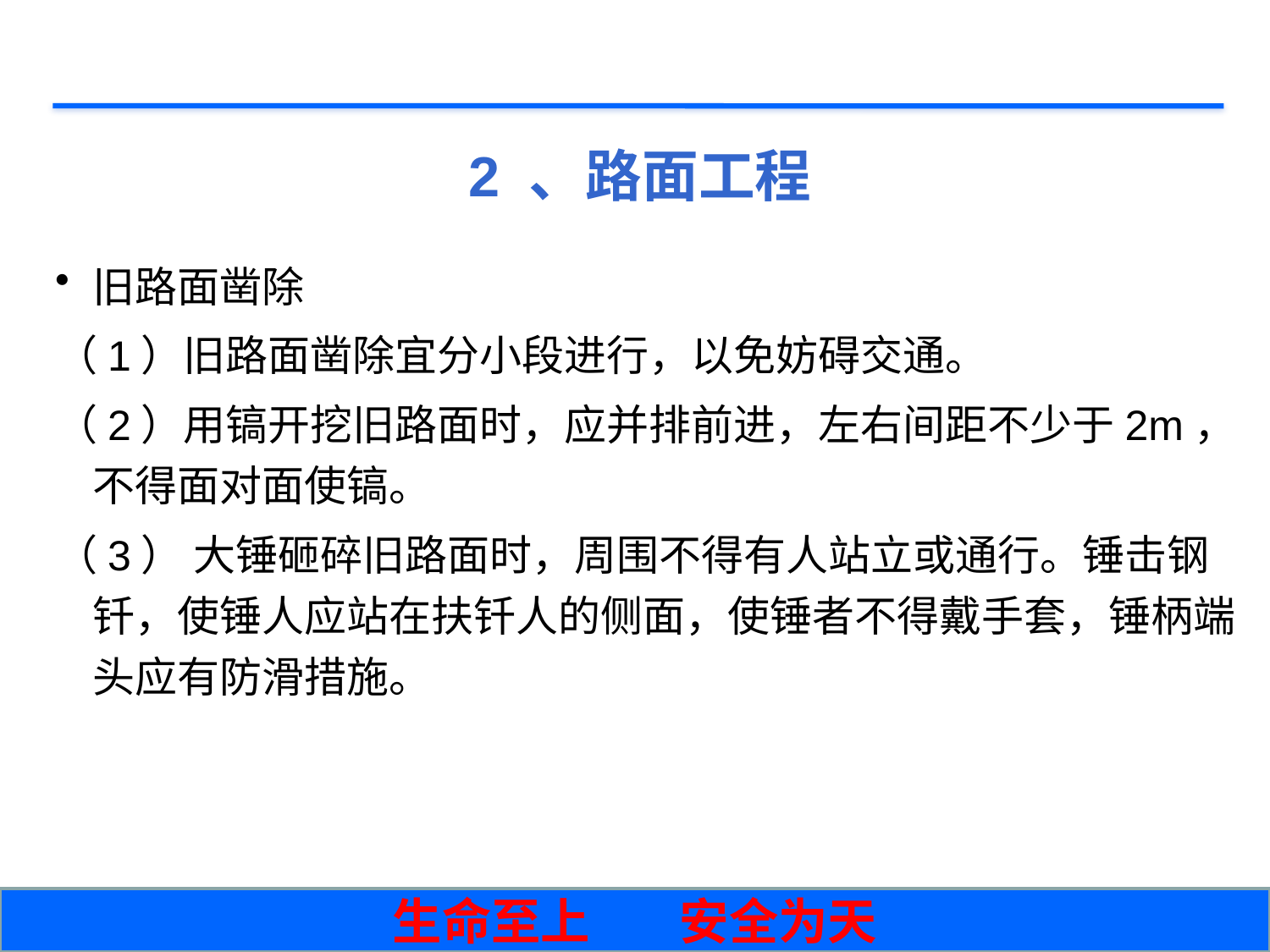

# 2 、路面工程
旧路面凿除
（1）旧路面凿除宜分小段进行，以免妨碍交通。
（2）用镐开挖旧路面时，应并排前进，左右间距不少于2m，不得面对面使镐。
（3） 大锤砸碎旧路面时，周围不得有人站立或通行。锤击钢钎，使锤人应站在扶钎人的侧面，使锤者不得戴手套，锤柄端头应有防滑措施。